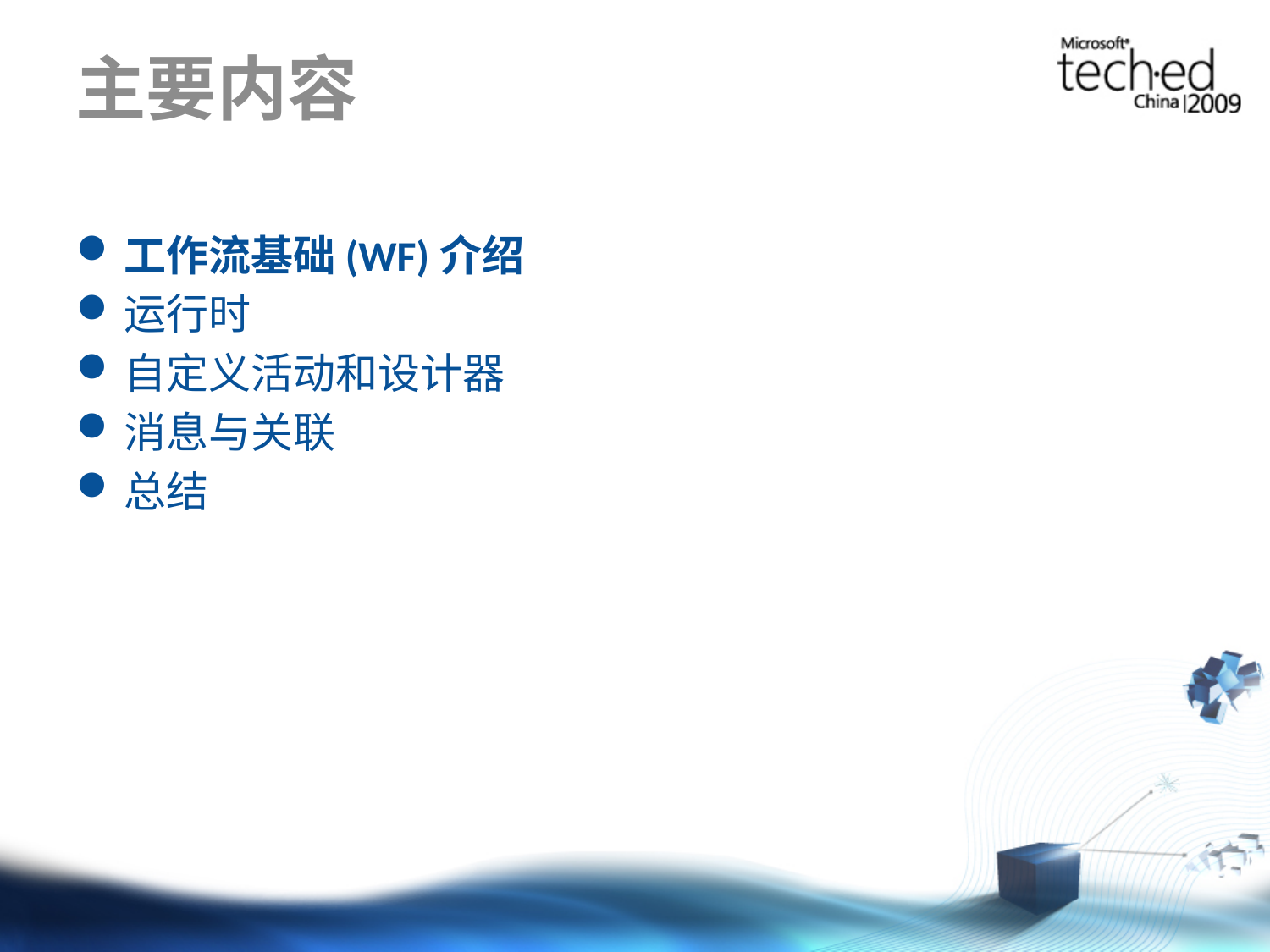

# 主要内容
工作流基础(WF)介绍
运行时
自定义活动和设计器
消息与关联
总结